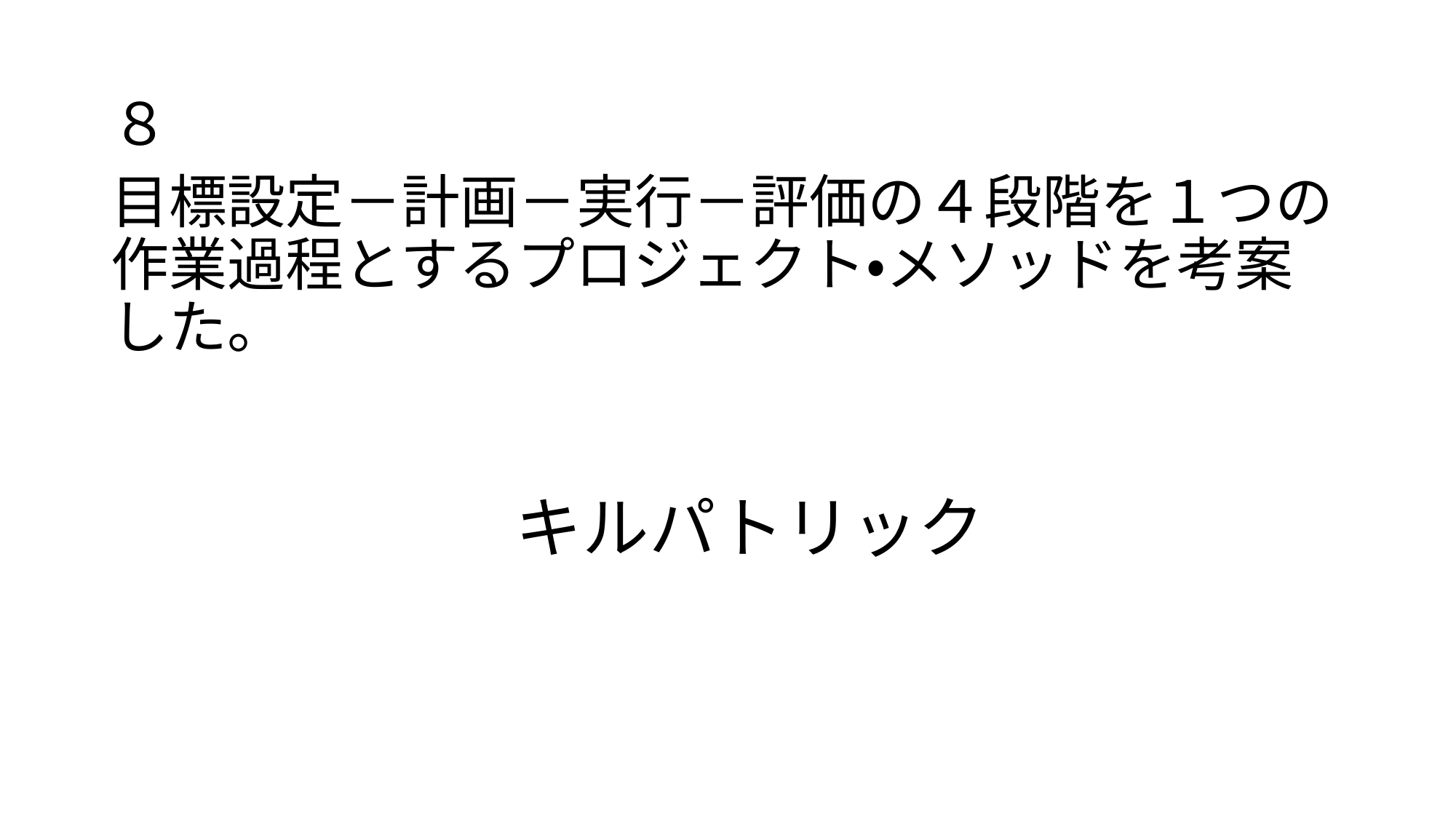

８
目標設定－計画－実行－評価の４段階を１つの作業過程とするプロジェクト・メソッドを考案した。
# キルパトリック